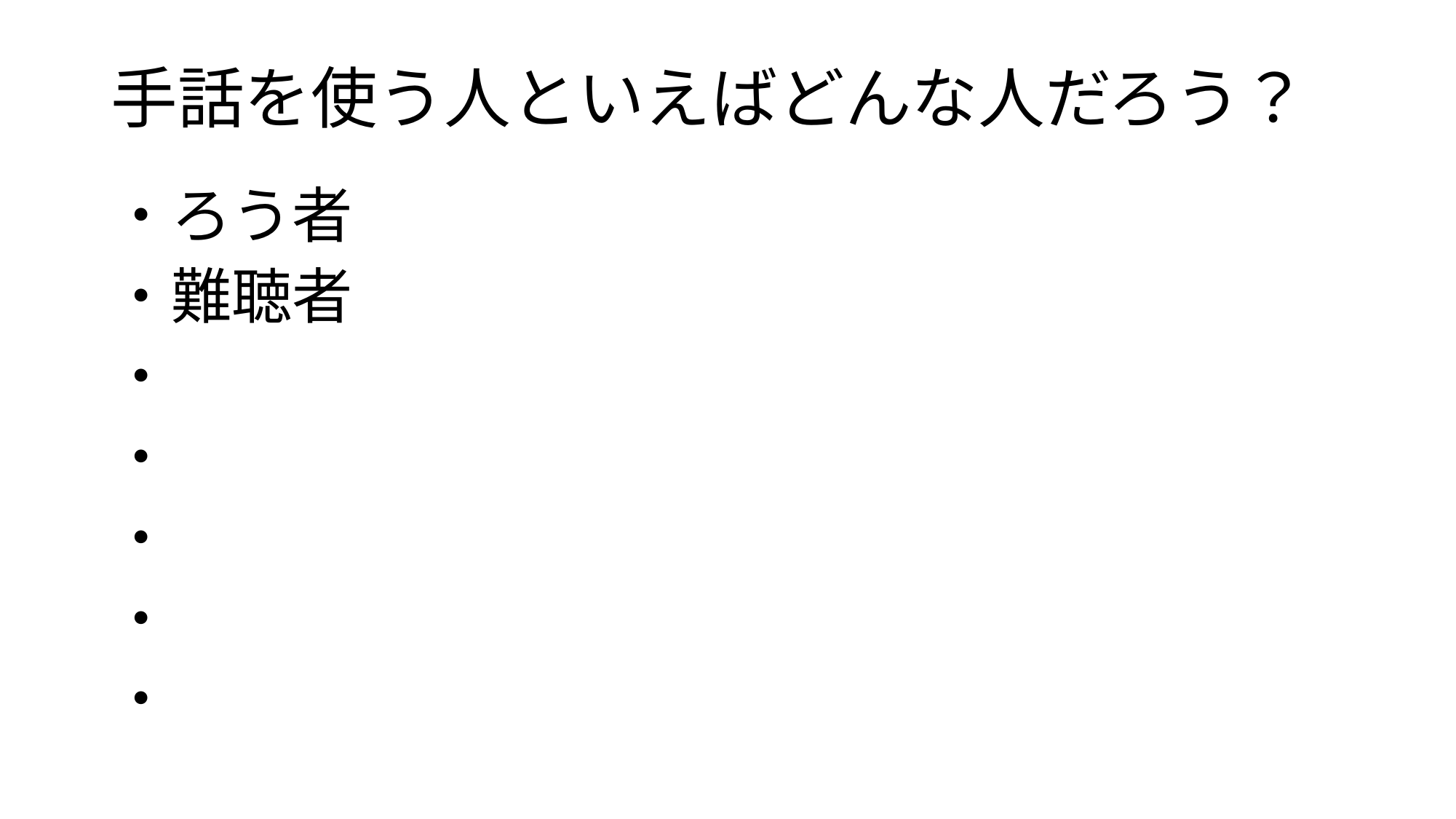

# 手話を使う人といえばどんな人だろう？
・ろう者
・難聴者
・
・
・
・
・